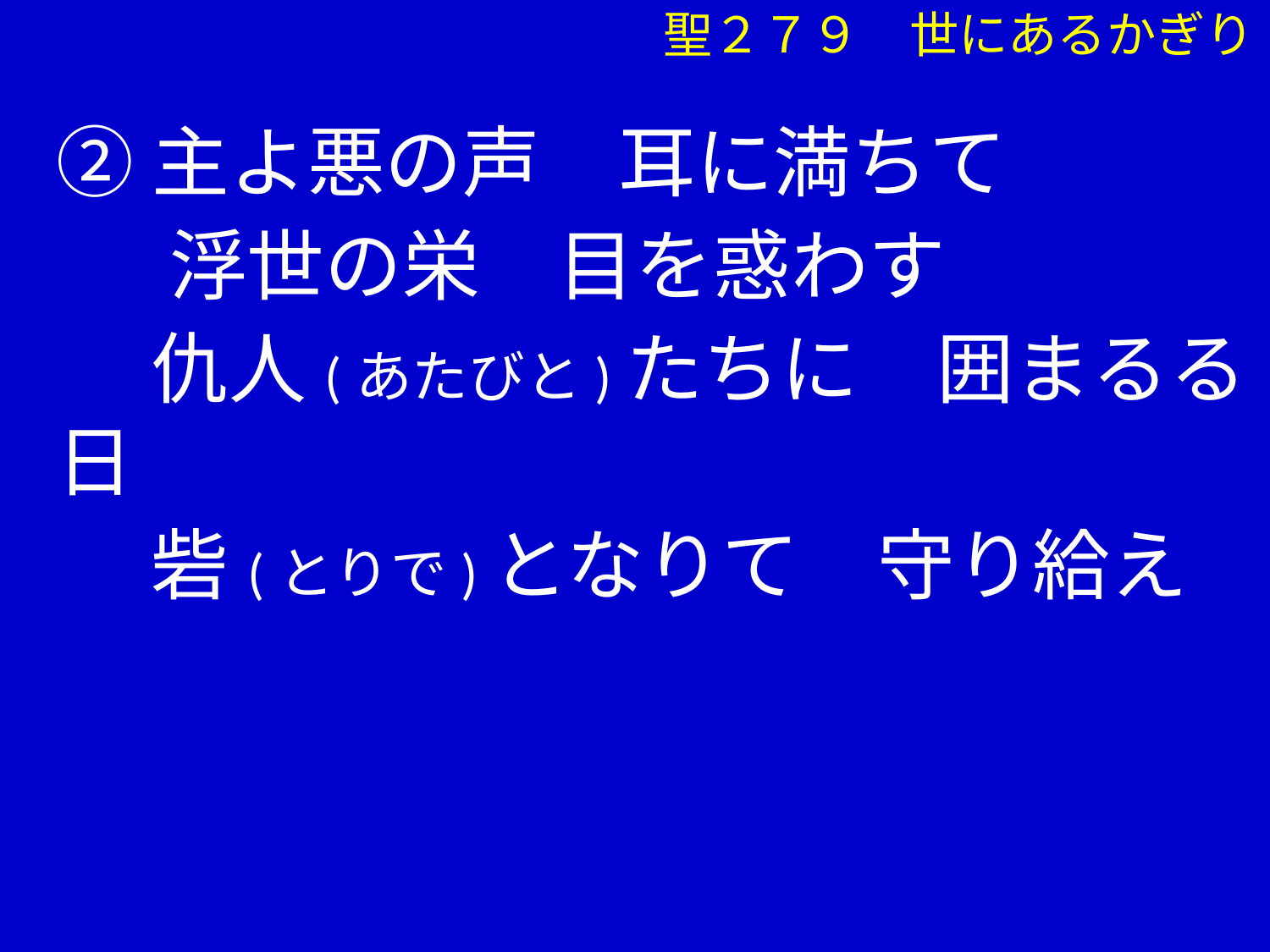

②主よ悪の声　耳に満ちて
 　浮世の栄　目を惑わす
　 仇人(あたびと)たちに　囲まるる日
　 砦(とりで)となりて　守り給え
聖２７９　世にあるかぎり